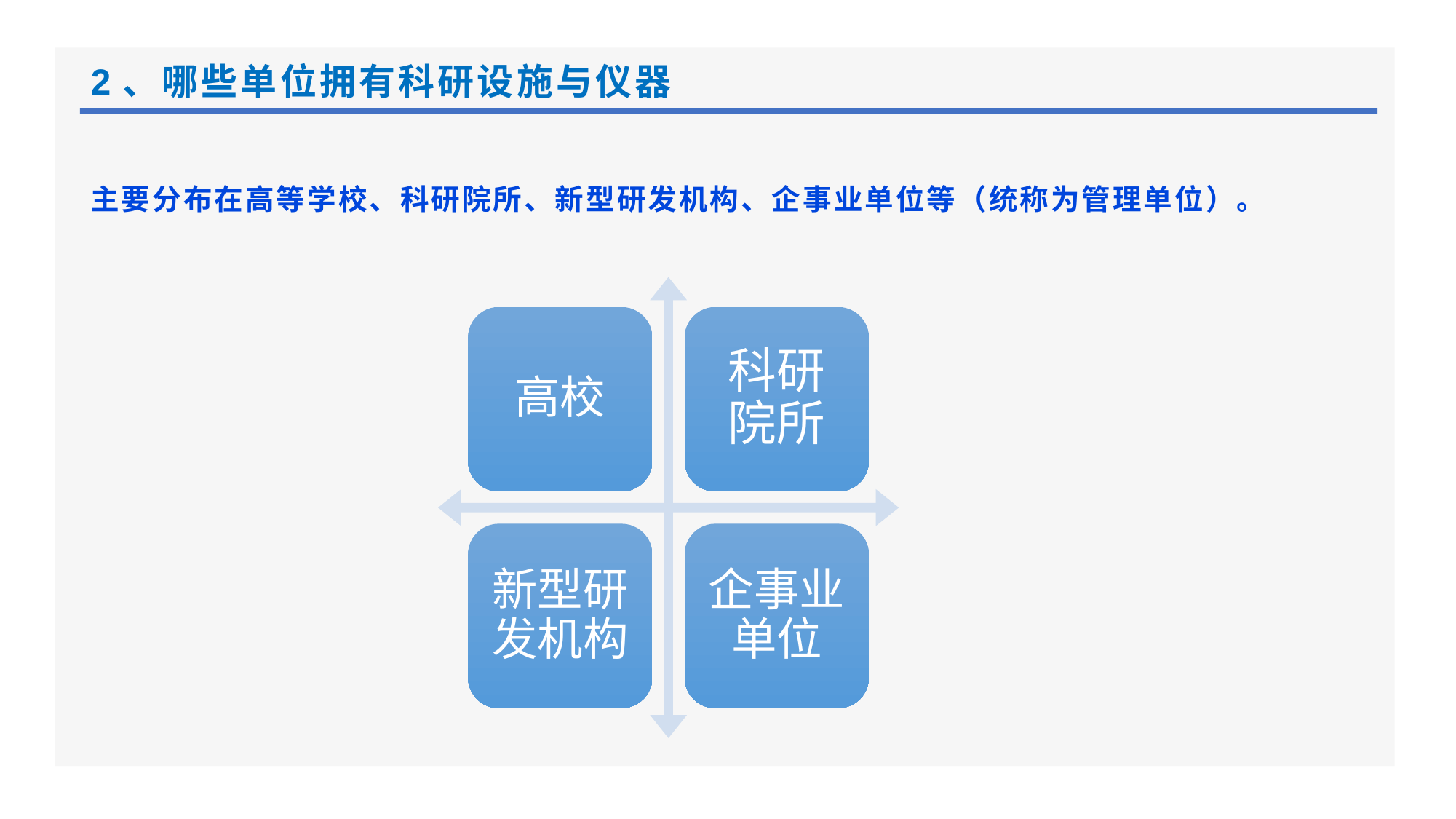

# 2、哪些单位拥有科研设施与仪器
主要分布在高等学校、科研院所、新型研发机构、企事业单位等（统称为管理单位）。
高校
科研院所
新型研发机构
企事业单位